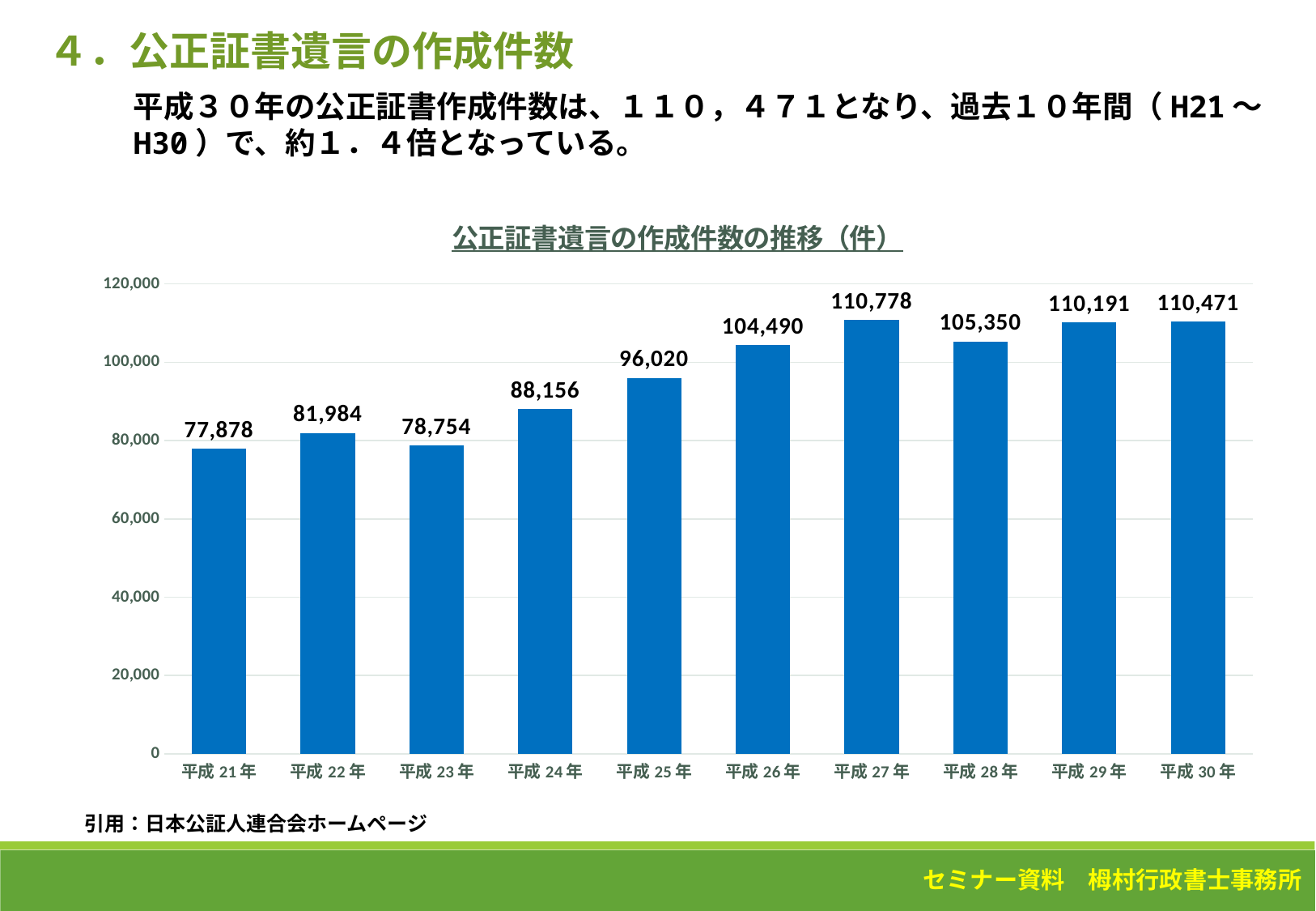

４．公正証書遺言の作成件数
平成３０年の公正証書作成件数は、１１０，４７１となり、過去１０年間（H21～H30）で、約１．４倍となっている。

### Chart: 公正証書遺言の作成件数の推移（件）

| Category | 公正証書遺言作成件数 |
|---|---|
| 平成21年 | 77878.0 |
| 平成22年 | 81984.0 |
| 平成23年 | 78754.0 |
| 平成24年 | 88156.0 |
| 平成25年 | 96020.0 |
| 平成26年 | 104490.0 |
| 平成27年 | 110778.0 |
| 平成28年 | 105350.0 |
| 平成29年 | 110191.0 |
| 平成30年 | 110471.0 |
引用：日本公証人連合会ホームページ
セミナー資料　栂村行政書士事務所